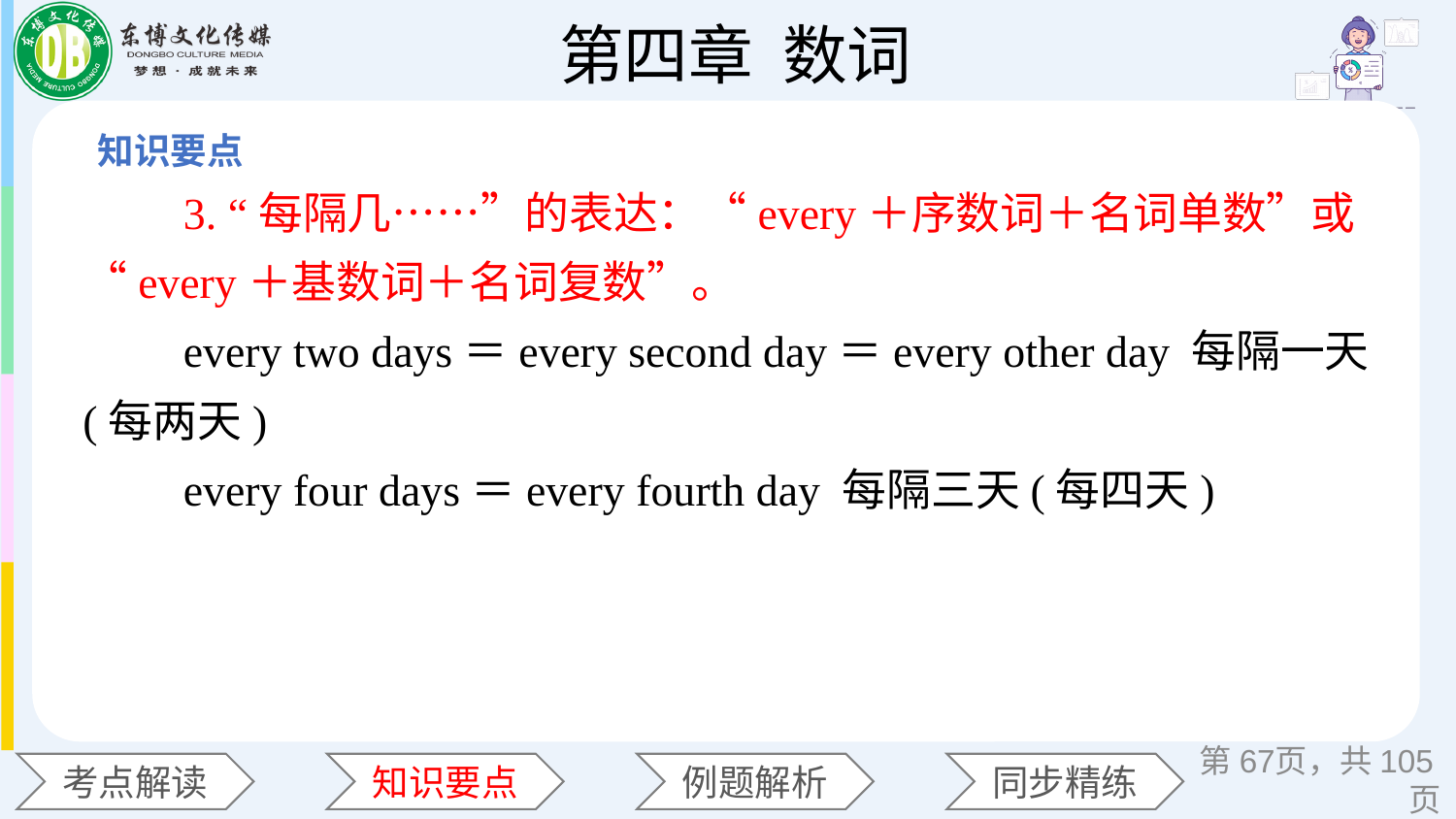

3. “每隔几……”的表达：“every＋序数词＋名词单数”或“every＋基数词＋名词复数”。
         every two days＝every second day＝every other day 每隔一天(每两天)
         every four days＝every fourth day 每隔三天(每四天)
第67页，共105页